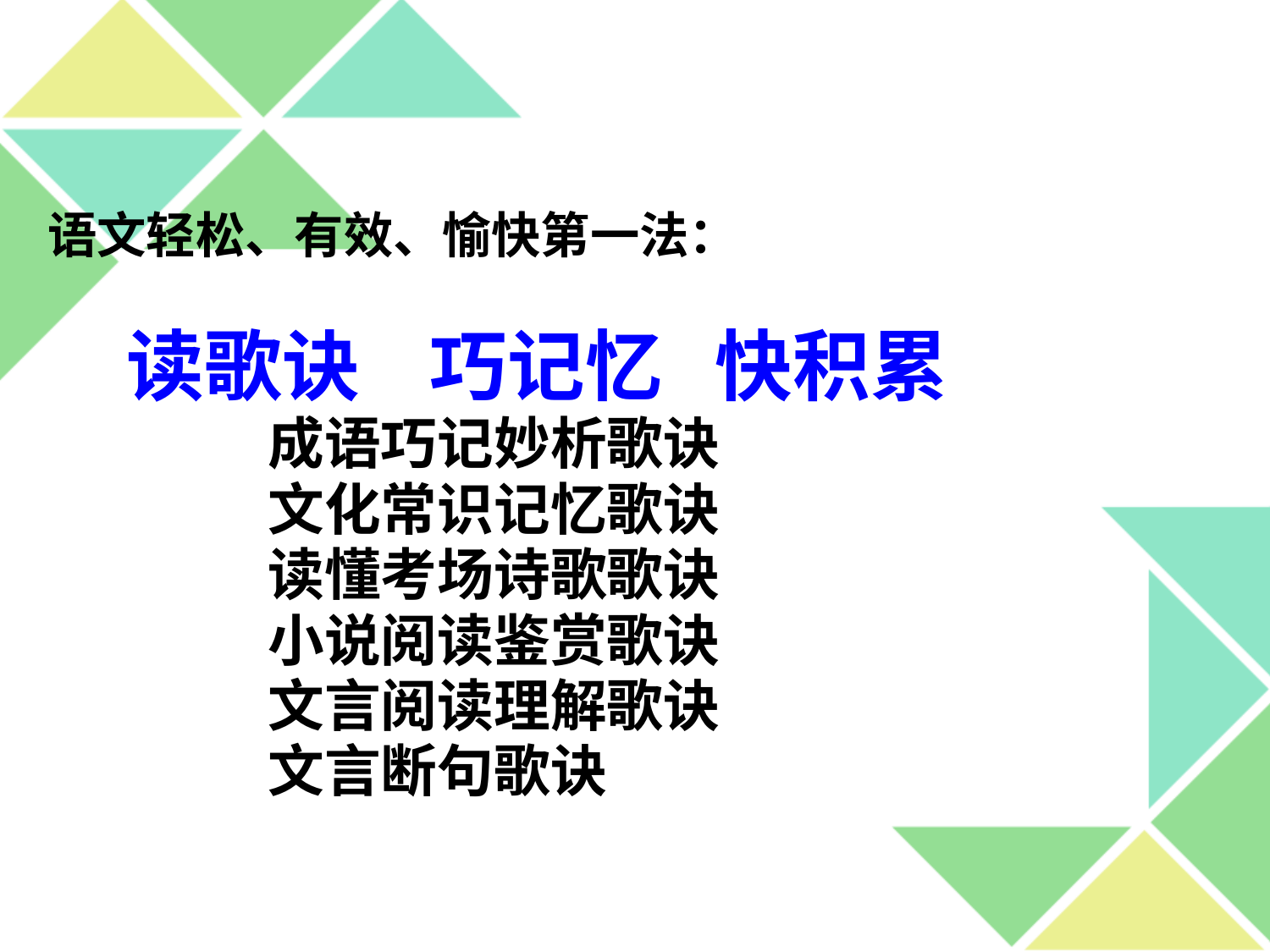

语文轻松、有效、愉快第一法：

      读歌诀    巧记忆   快积累
                成语巧记妙析歌诀
                文化常识记忆歌诀
                读懂考场诗歌歌诀
                小说阅读鉴赏歌诀
                文言阅读理解歌诀
                文言断句歌诀